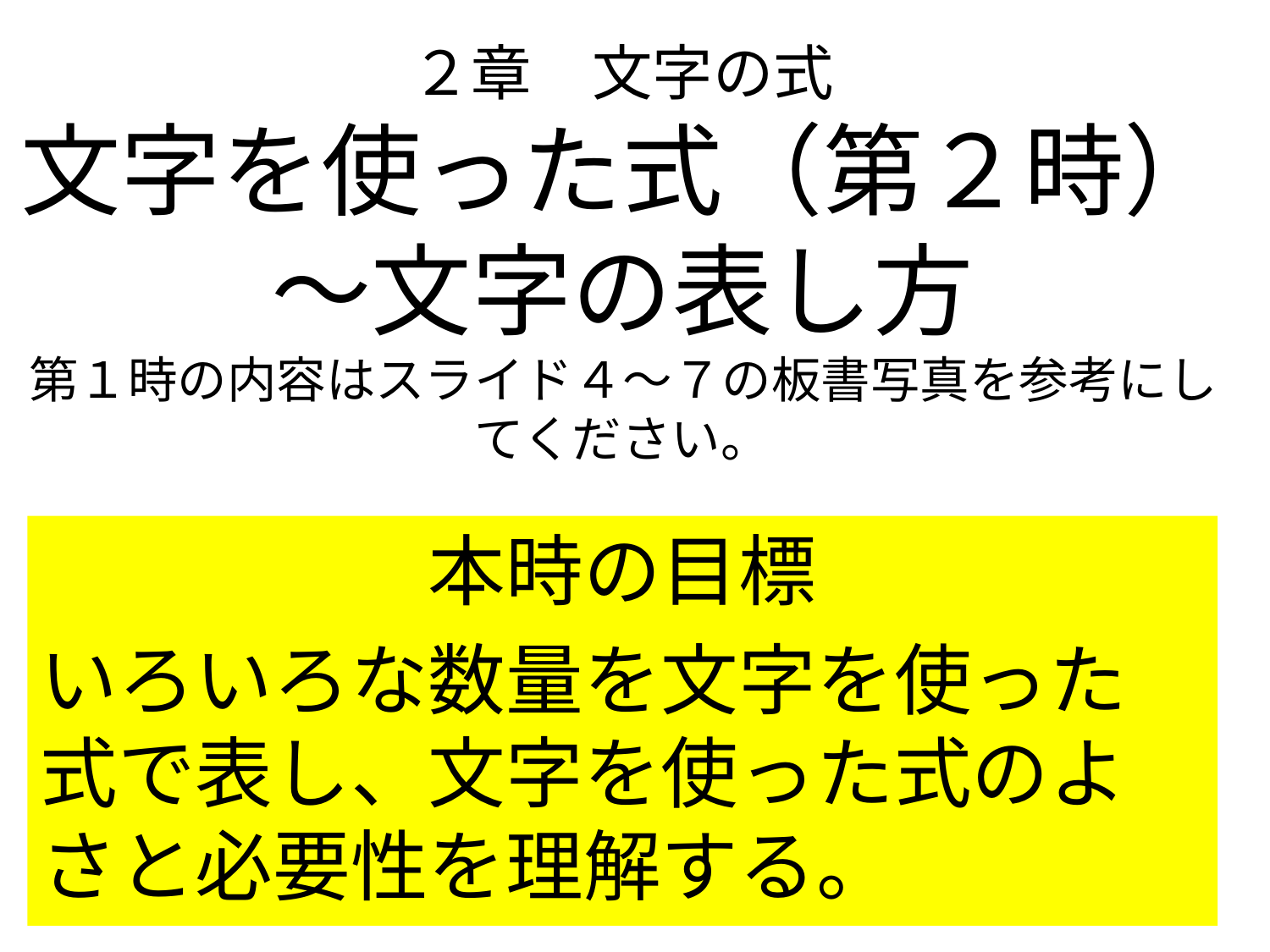

# ２章　文字の式 文字を使った式（第２時）～文字の表し方 第１時の内容はスライド４～７の板書写真を参考にしてください。
本時の目標
いろいろな数量を文字を使った式で表し、文字を使った式のよさと必要性を理解する。